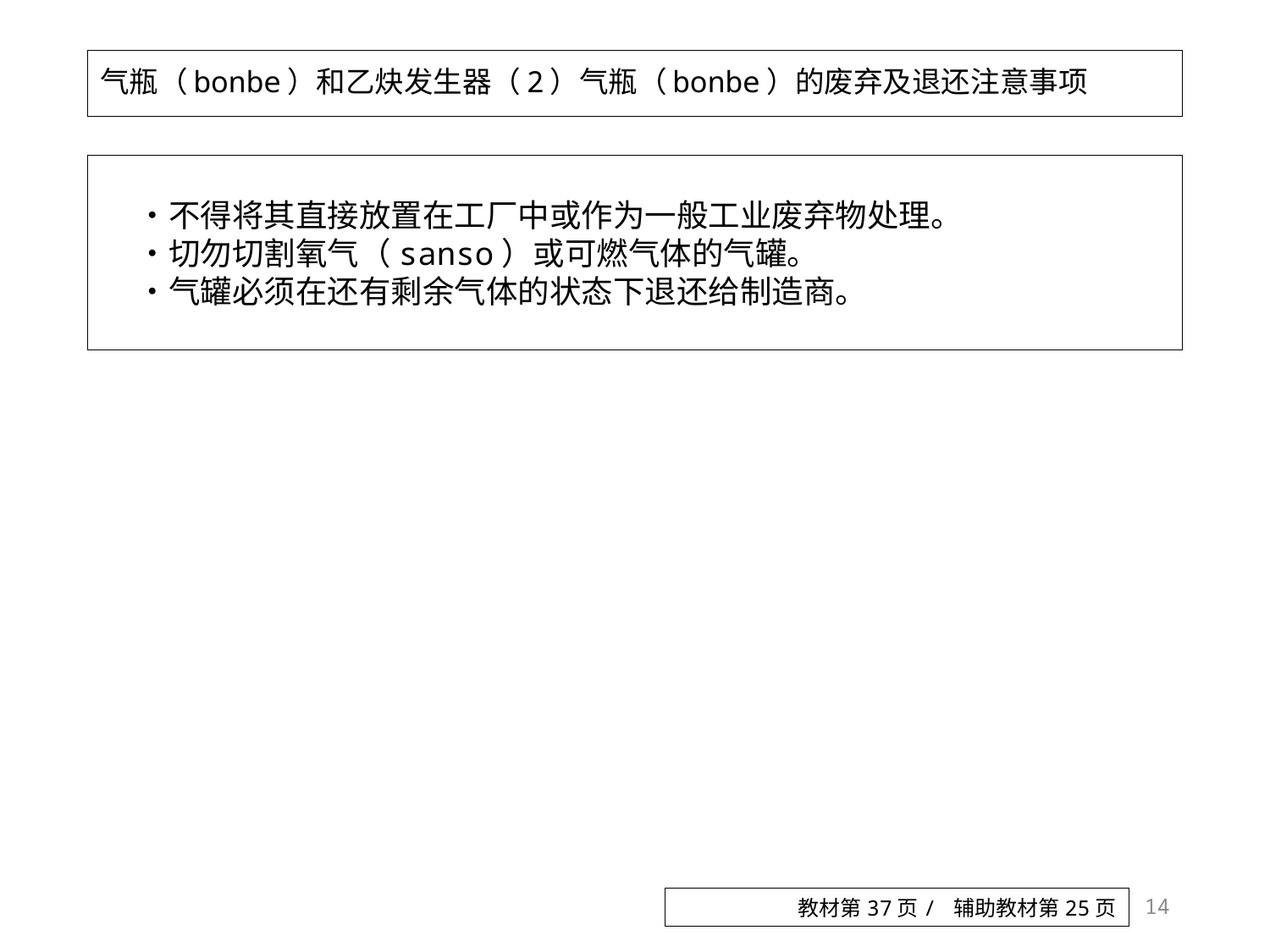

# 气瓶（bonbe）和乙炔发生器（2）气瓶（bonbe）的废弃及退还注意事项
・不得将其直接放置在工厂中或作为一般工业废弃物处理。
・切勿切割氧气（sanso）或可燃气体的气罐。
・气罐必须在还有剩余气体的状态下退还给制造商。
14
教材第37页/ 辅助教材第25页